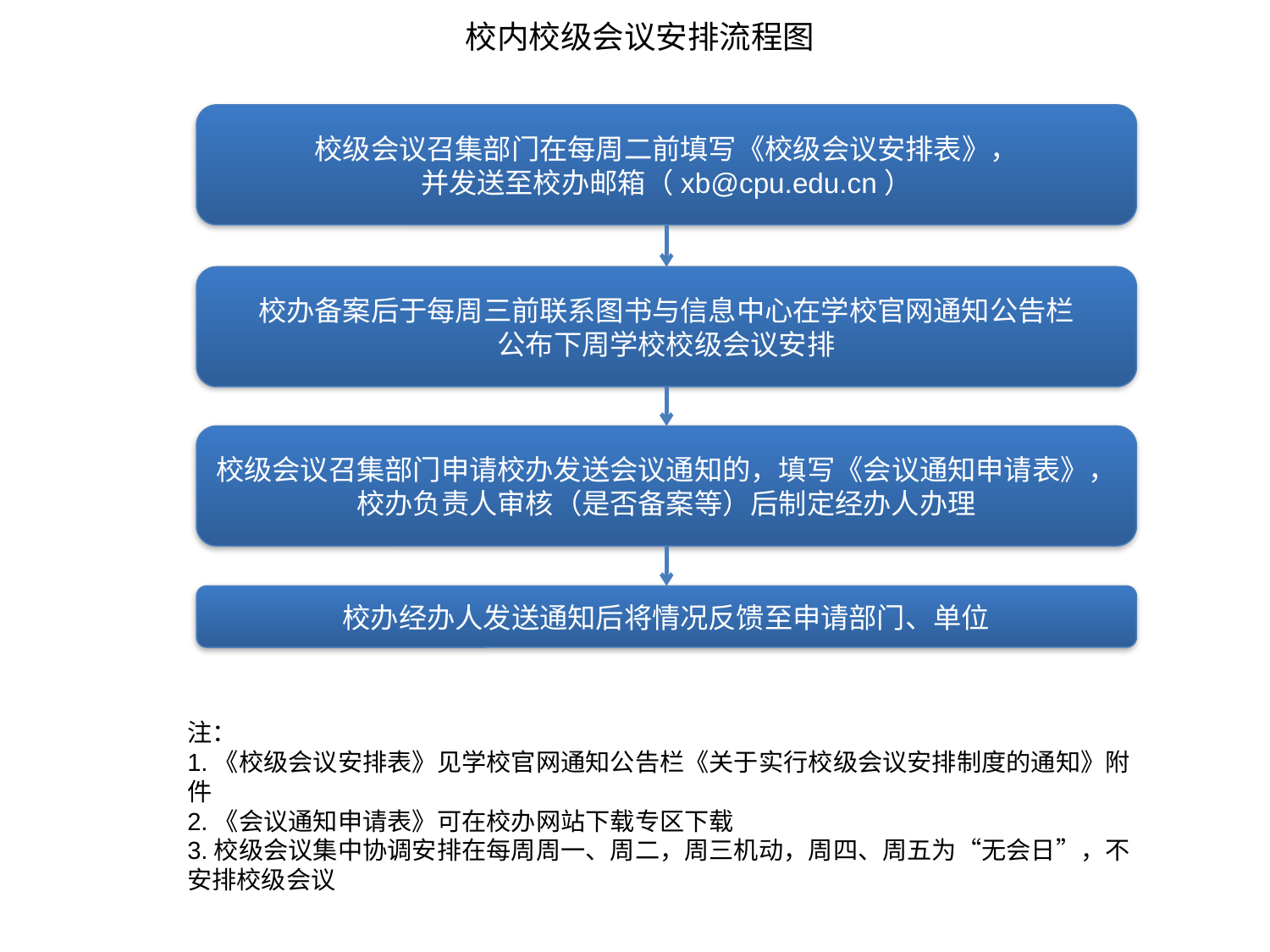

校内校级会议安排流程图
校级会议召集部门在每周二前填写《校级会议安排表》，
并发送至校办邮箱（xb@cpu.edu.cn）
校办备案后于每周三前联系图书与信息中心在学校官网通知公告栏
公布下周学校校级会议安排
校级会议召集部门申请校办发送会议通知的，填写《会议通知申请表》，
校办负责人审核（是否备案等）后制定经办人办理
校办经办人发送通知后将情况反馈至申请部门、单位
注：
1.《校级会议安排表》见学校官网通知公告栏《关于实行校级会议安排制度的通知》附件
2.《会议通知申请表》可在校办网站下载专区下载
3.校级会议集中协调安排在每周周一、周二，周三机动，周四、周五为“无会日”，不安排校级会议